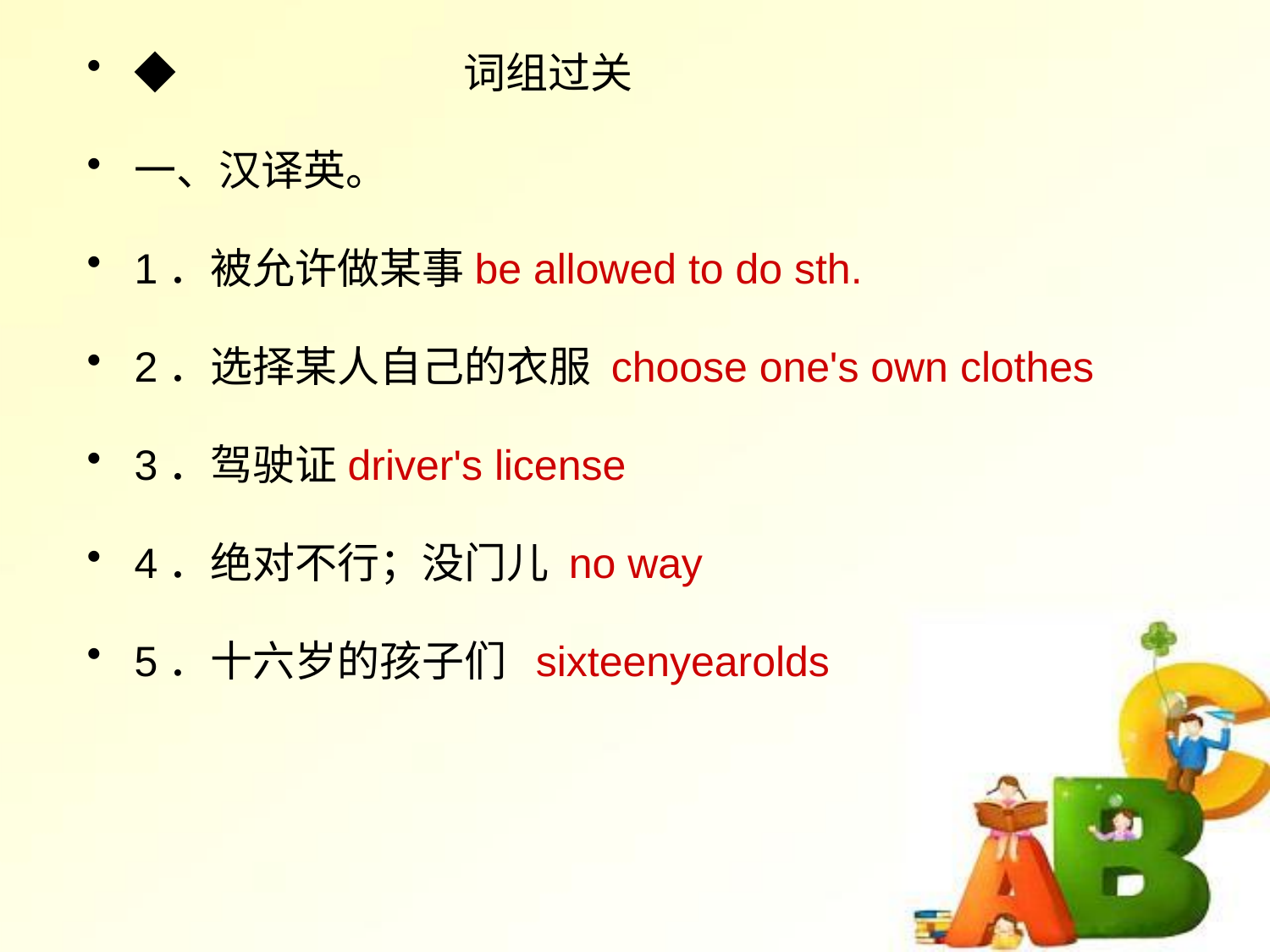

◆                             词组过关

一、汉译英。

1．被允许做某事be allowed to do sth.

2．选择某人自己的衣服 choose one's own clothes

3．驾驶证driver's license

4．绝对不行；没门儿 no way

5．十六岁的孩子们  sixteen­year­olds